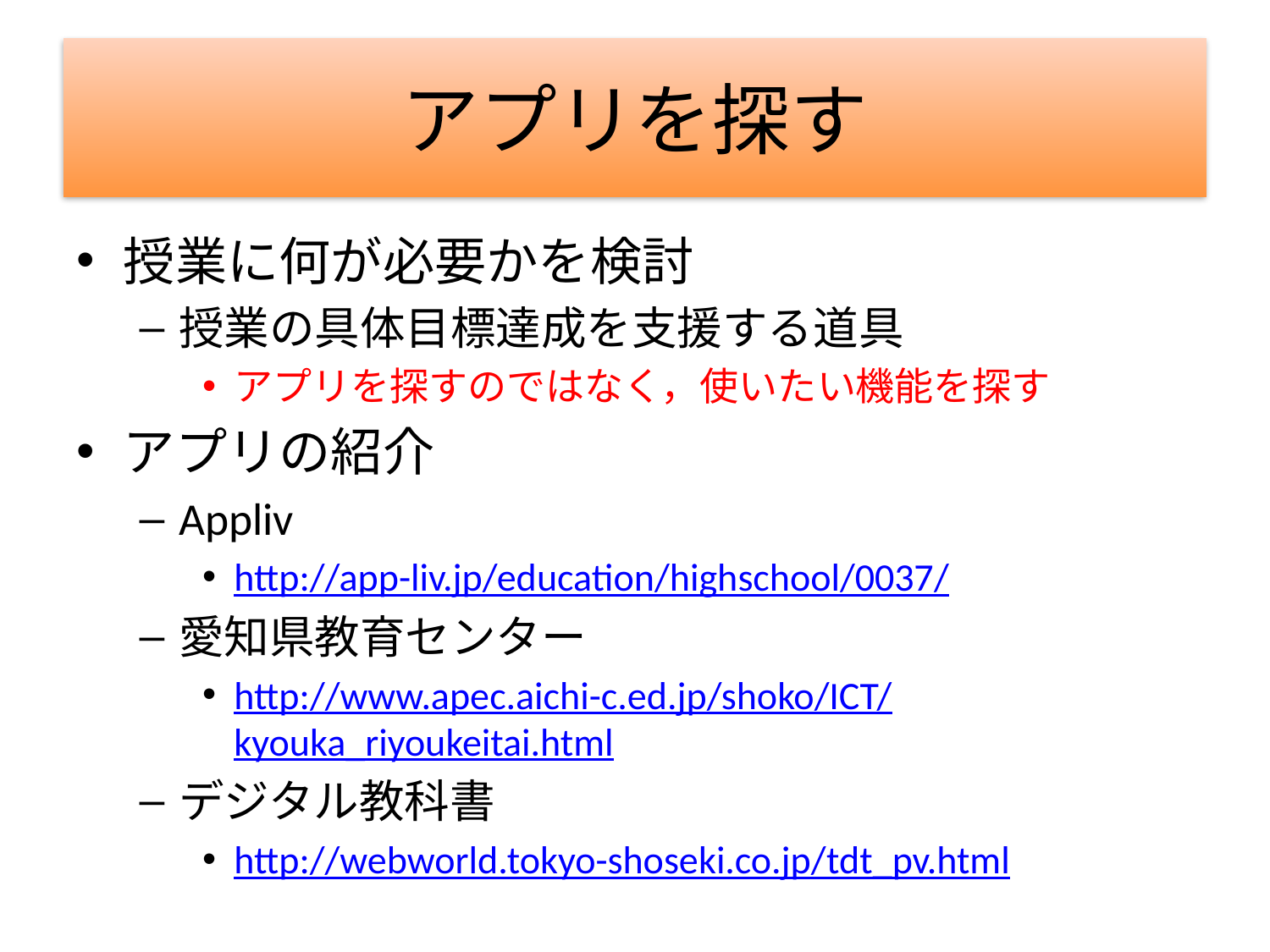

# アプリを探す
授業に何が必要かを検討
授業の具体目標達成を支援する道具
アプリを探すのではなく，使いたい機能を探す
アプリの紹介
Appliv
http://app-liv.jp/education/highschool/0037/
愛知県教育センター
http://www.apec.aichi-c.ed.jp/shoko/ICT/kyouka_riyoukeitai.html
デジタル教科書
http://webworld.tokyo-shoseki.co.jp/tdt_pv.html